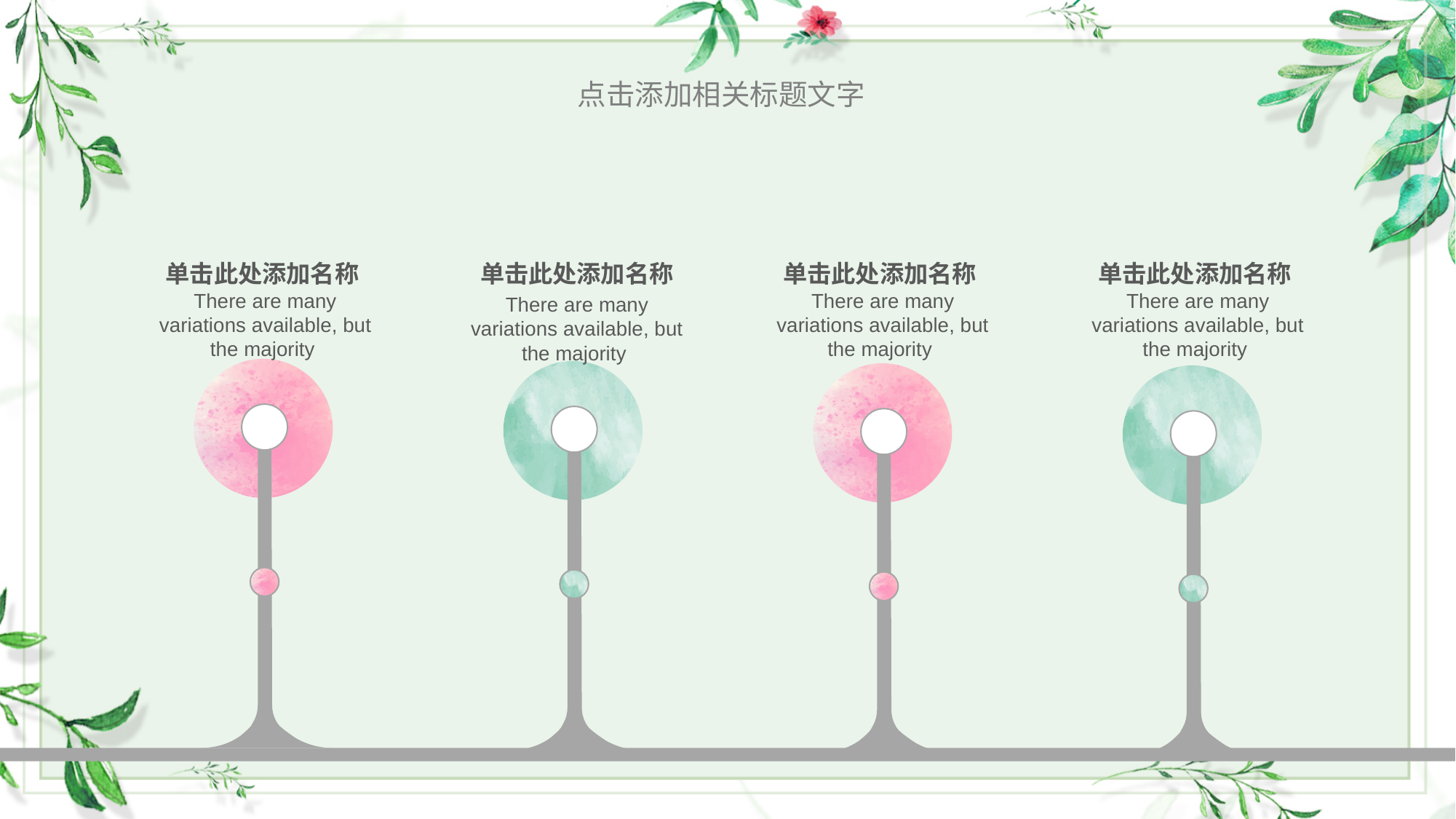

点击添加相关标题文字
单击此处添加名称There are many variations available, but the majority
单击此处添加名称
There are many variations available, but the majority
单击此处添加名称There are many variations available, but the majority
单击此处添加名称There are many variations available, but the majority